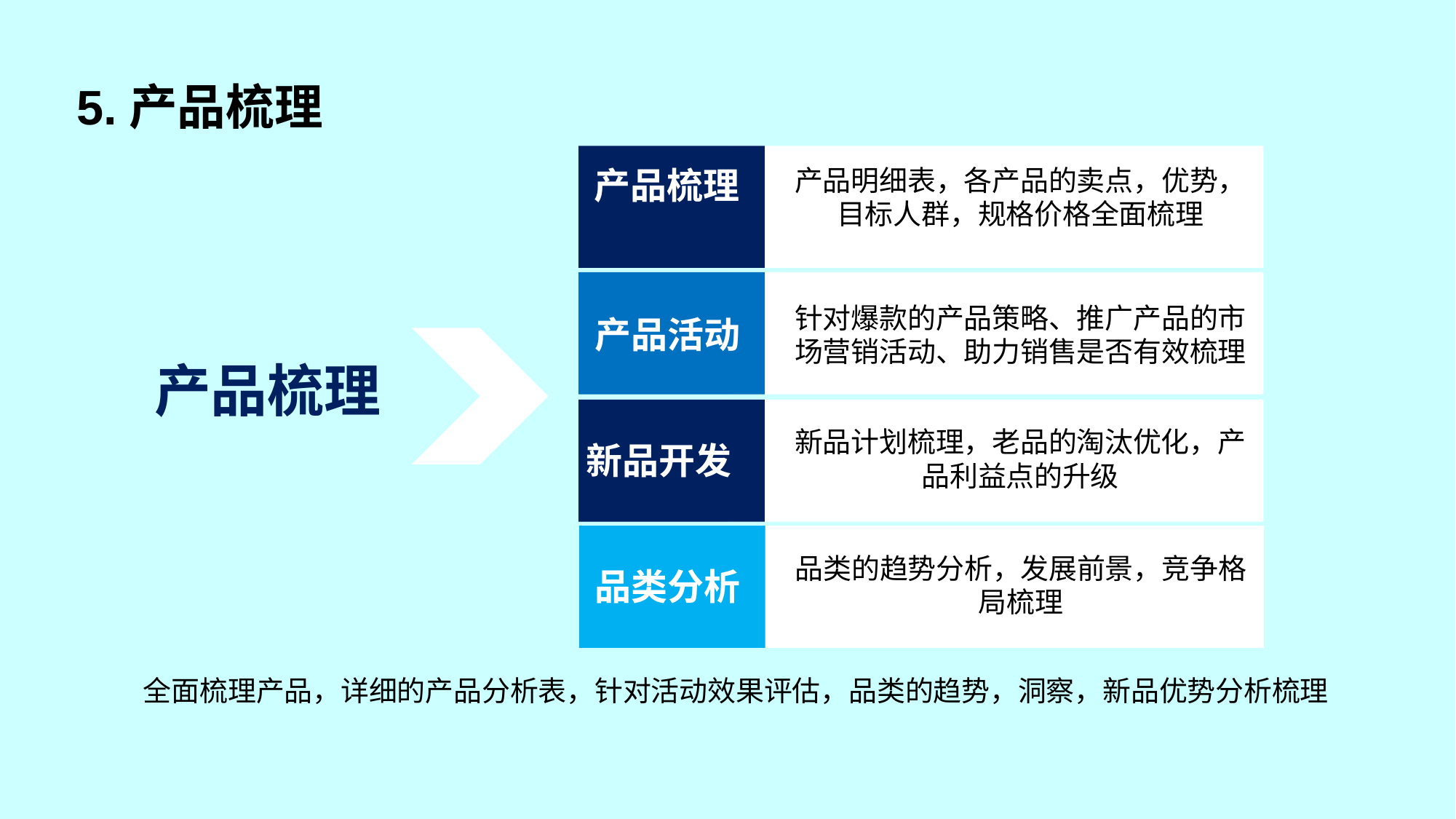

5.产品梳理

产品梳理
产品明细表，各产品的卖点，优势，目标人群，规格价格全面梳理

针对爆款的产品策略、推广产品的市场营销活动、助力销售是否有效梳理
产品活动

产品梳理

新品计划梳理，老品的淘汰优化，产品利益点的升级
新品开发

品类的趋势分析，发展前景，竞争格局梳理
品类分析
全面梳理产品，详细的产品分析表，针对活动效果评估，品类的趋势，洞察，新品优势分析梳理